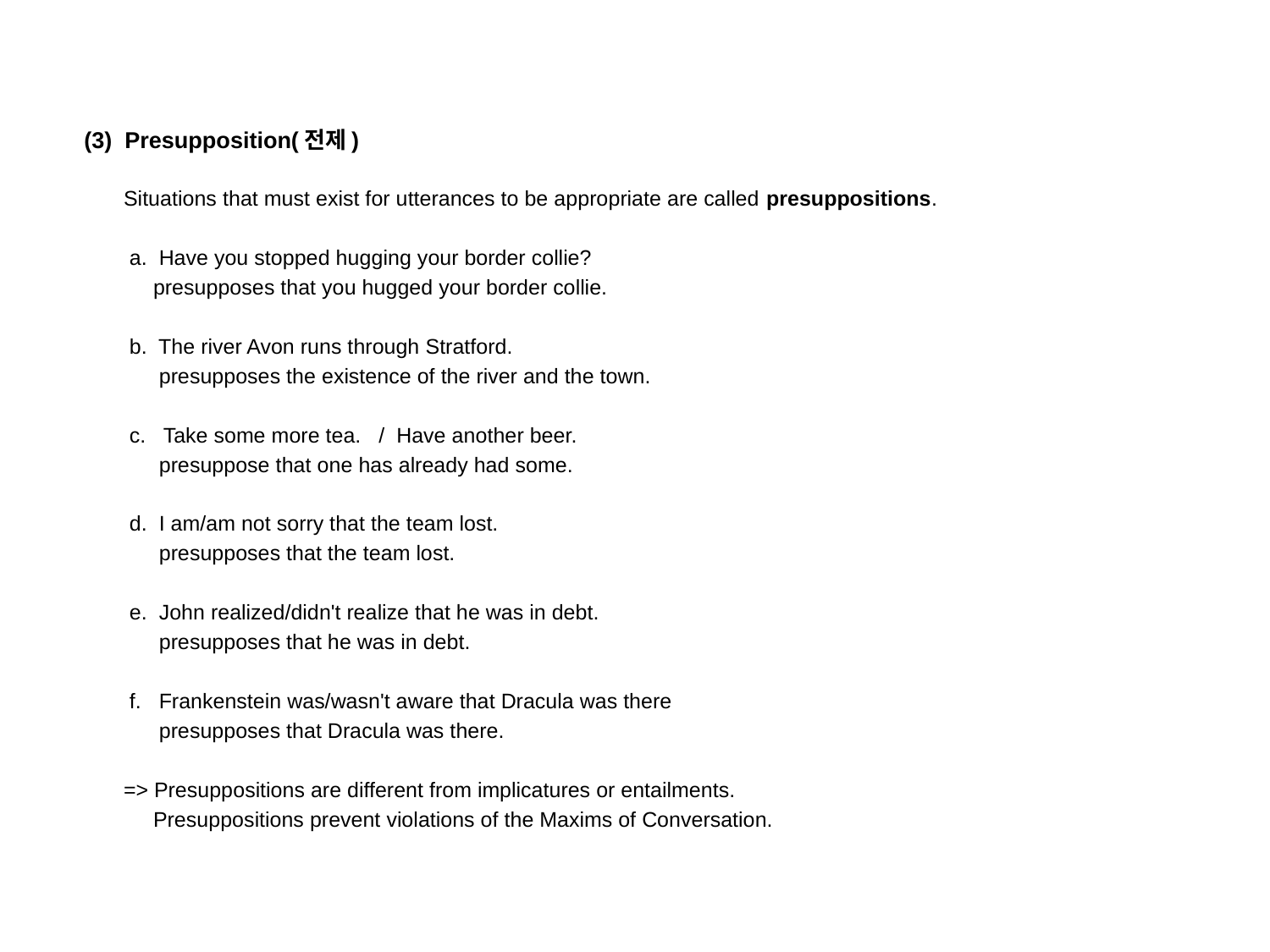

# (3)  Presupposition(전제)
        Situations that must exist for utterances to be appropriate are called presuppositions.

         a.  Have you stopped hugging your border collie?
             presupposes that you hugged your border collie.

         b.  The river Avon runs through Stratford.
              presupposes the existence of the river and the town.

         c.   Take some more tea.   /  Have another beer.
              presuppose that one has already had some.

         d.  I am/am not sorry that the team lost.
              presupposes that the team lost.

         e.  John realized/didn't realize that he was in debt.
              presupposes that he was in debt.

         f.   Frankenstein was/wasn't aware that Dracula was there
              presupposes that Dracula was there.

        => Presuppositions are different from implicatures or entailments.
             Presuppositions prevent violations of the Maxims of Conversation.